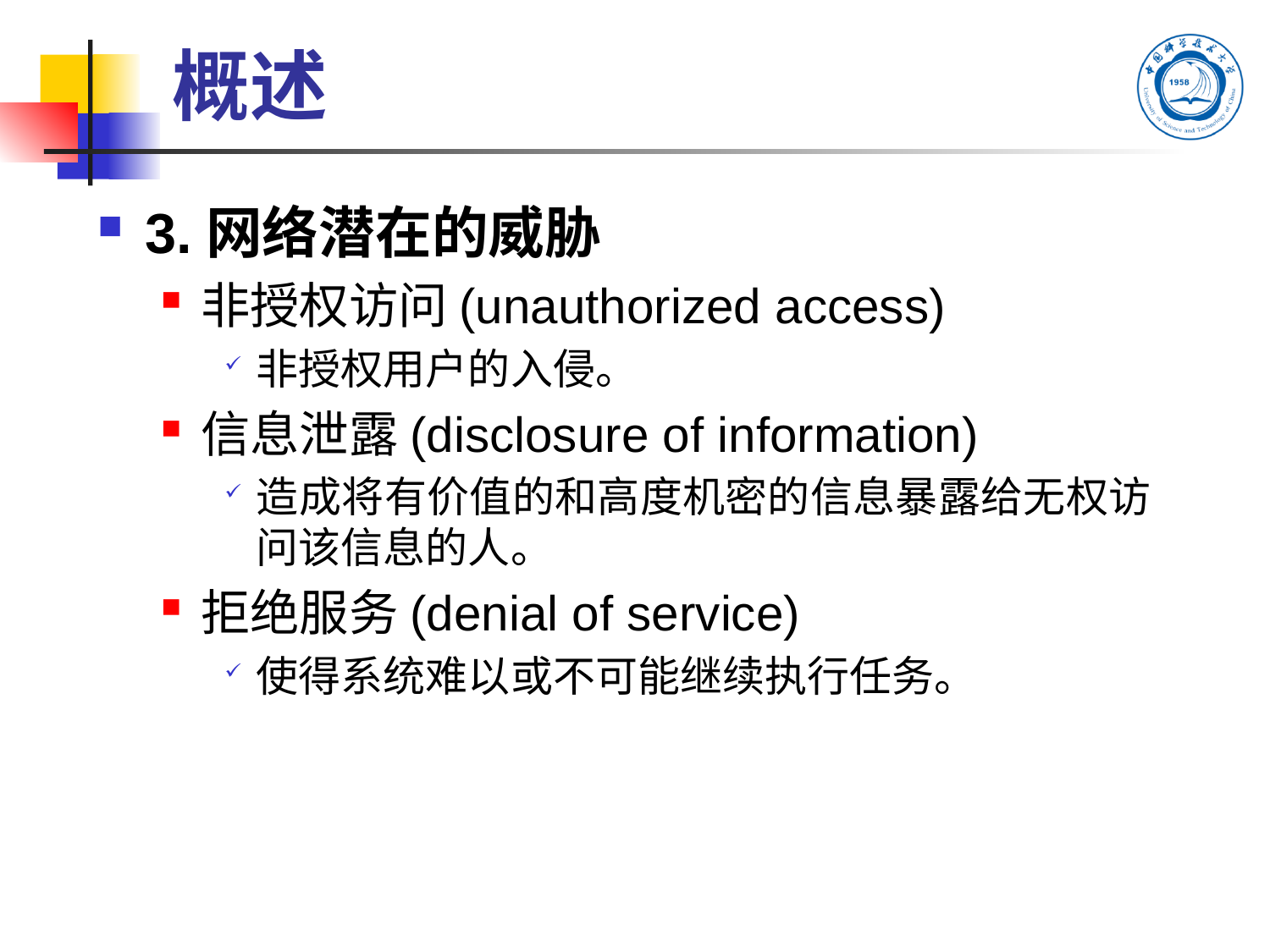

# 概述
3.网络潜在的威胁
非授权访问(unauthorized access)
非授权用户的入侵。
信息泄露(disclosure of information)
造成将有价值的和高度机密的信息暴露给无权访问该信息的人。
拒绝服务(denial of service)
使得系统难以或不可能继续执行任务。